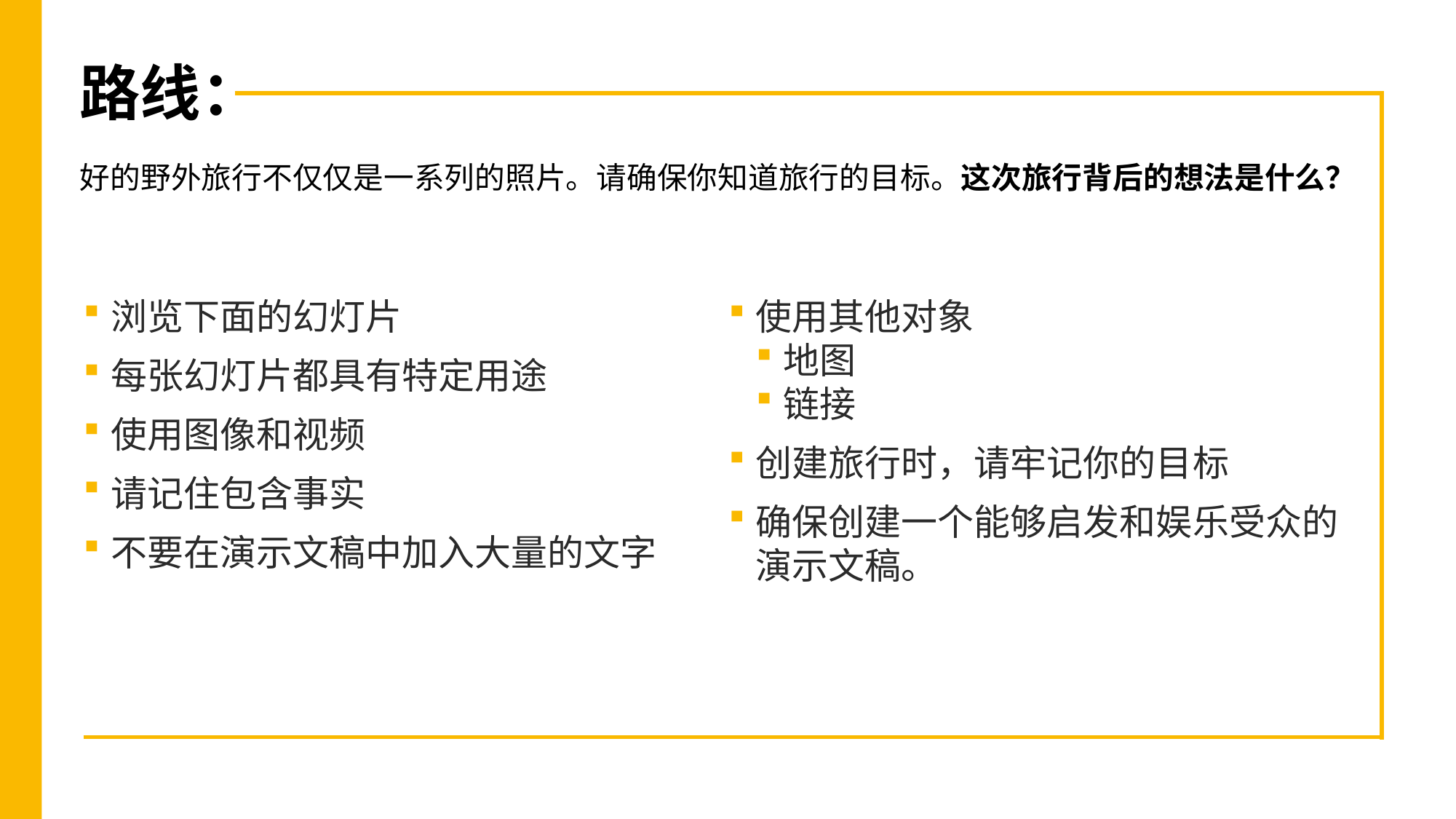

# 路线： 好的野外旅行不仅仅是一系列的照片。请确保你知道旅行的目标。这次旅行背后的想法是什么？
浏览下面的幻灯片
每张幻灯片都具有特定用途
使用图像和视频
请记住包含事实
不要在演示文稿中加入大量的文字

使用其他对象
地图
链接
创建旅行时，请牢记你的目标
确保创建一个能够启发和娱乐受众的演示文稿。